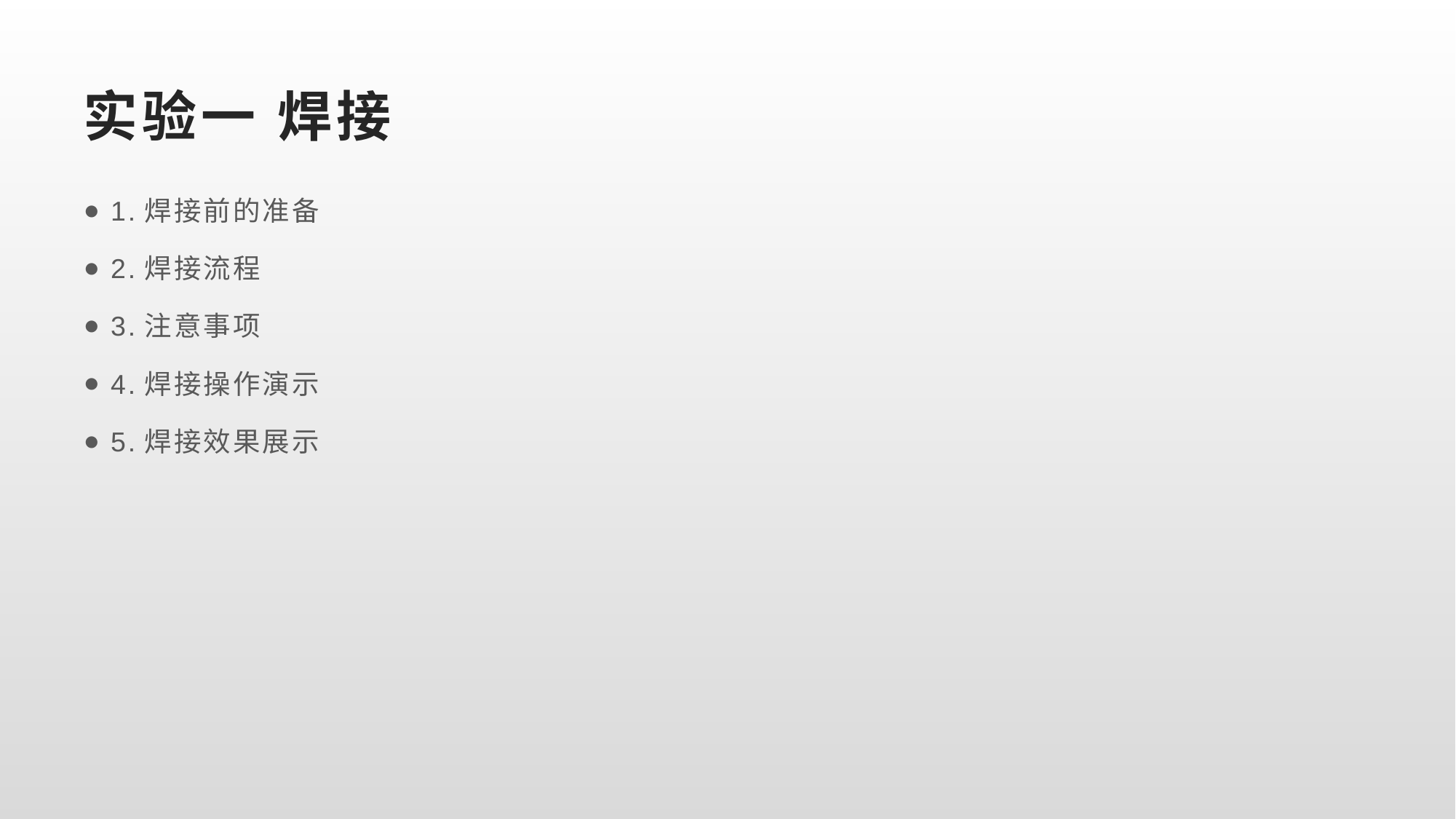

# 实验一 焊接
1.焊接前的准备
2.焊接流程
3.注意事项
4.焊接操作演示
5.焊接效果展示